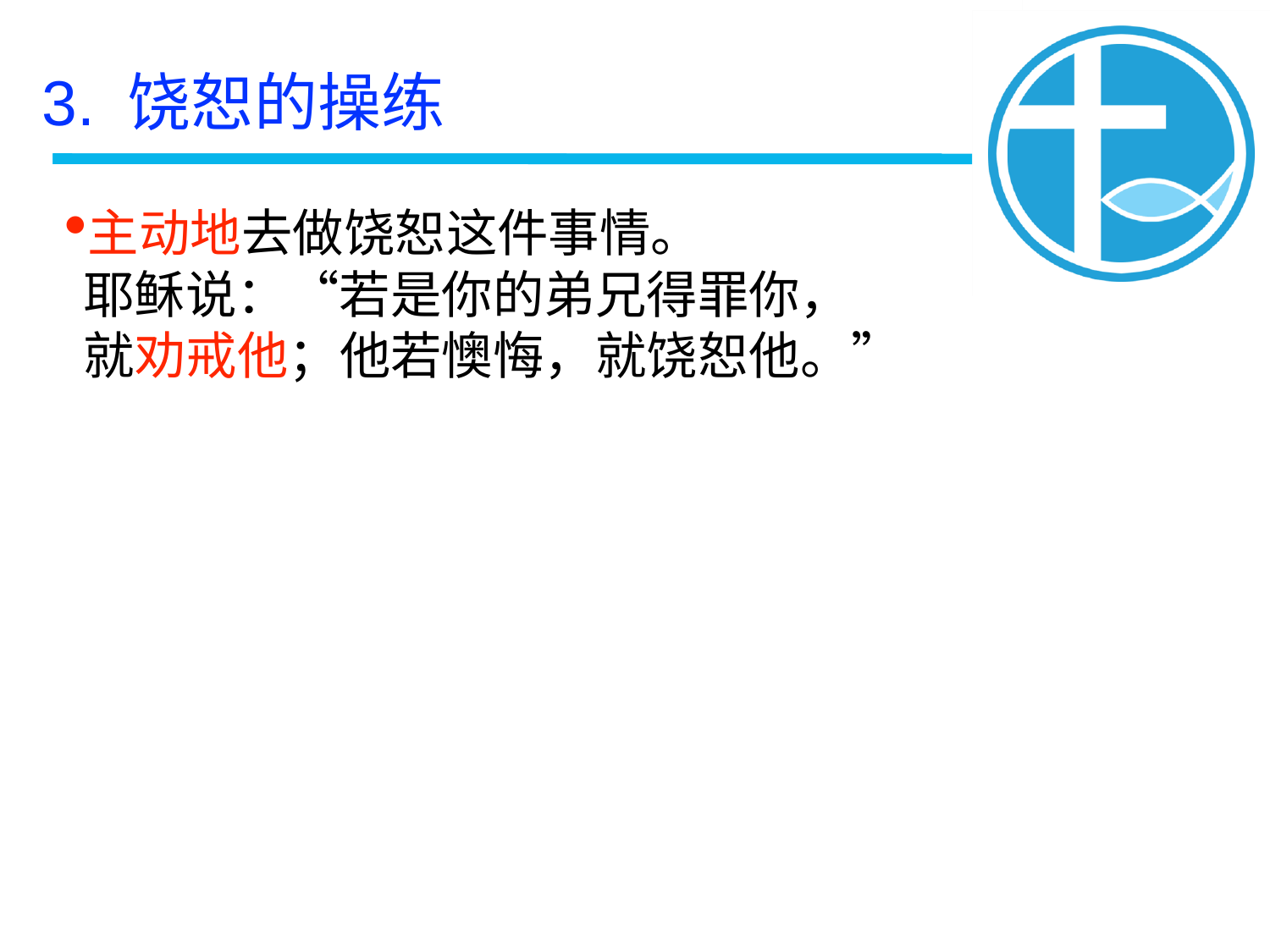

3. 饶恕的操练
主动地去做饶恕这件事情。
耶稣说：“若是你的弟兄得罪你，
就劝戒他；他若懊悔，就饶恕他。”